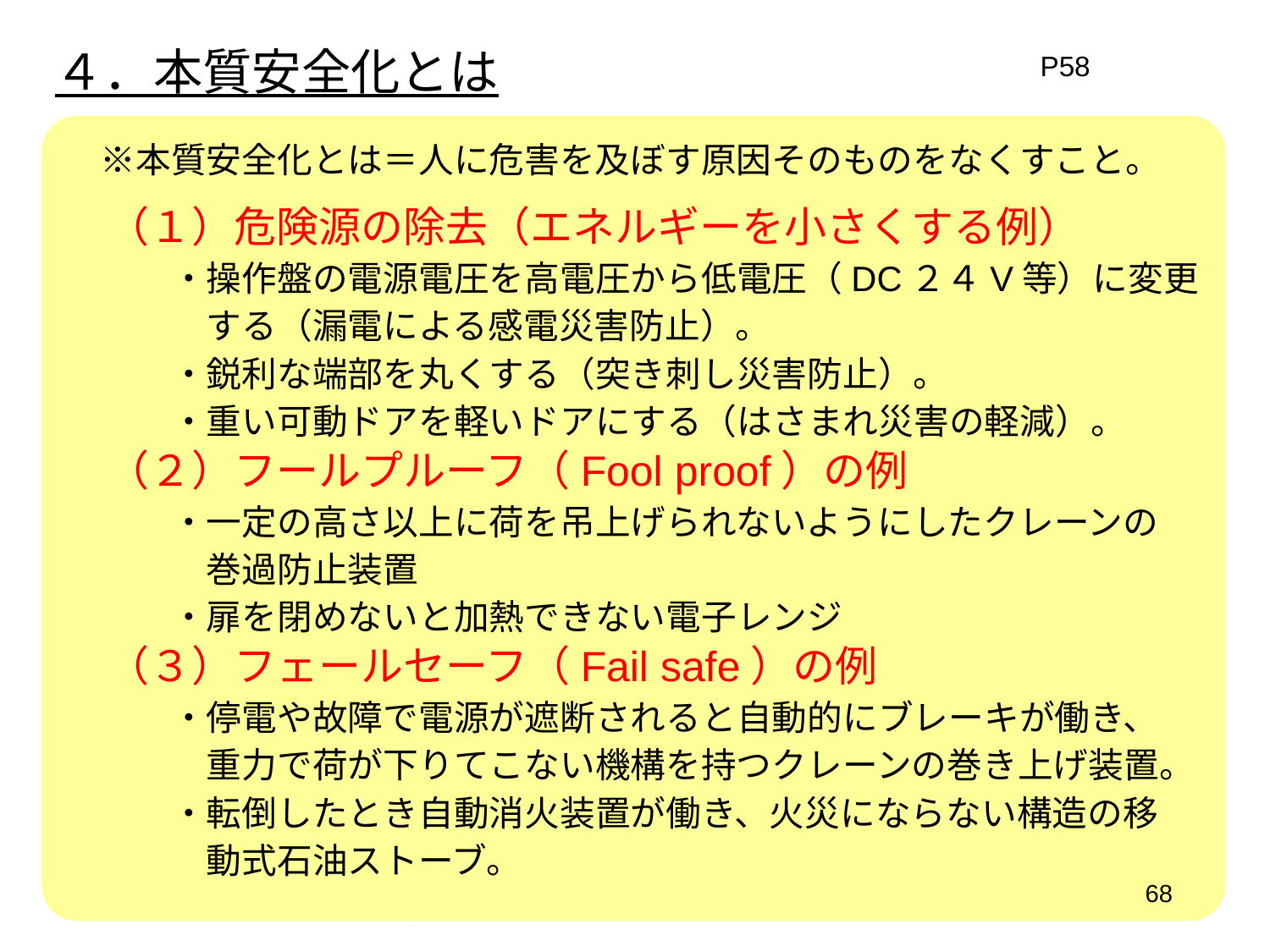

４．本質安全化とは
P58
　※本質安全化とは＝人に危害を及ぼす原因そのものをなくすこと。
　（１）危険源の除去（エネルギーを小さくする例）
　　　・操作盤の電源電圧を高電圧から低電圧（DC２４V等）に変更
　　　　する（漏電による感電災害防止）。
　　　・鋭利な端部を丸くする（突き刺し災害防止）。
　　　・重い可動ドアを軽いドアにする（はさまれ災害の軽減）。
　（２）フールプルーフ（Fool proof）の例
　　　・一定の高さ以上に荷を吊上げられないようにしたクレーンの
　　　　巻過防止装置
　　　・扉を閉めないと加熱できない電子レンジ
　（３）フェールセーフ（Fail safe）の例
　　　・停電や故障で電源が遮断されると自動的にブレーキが働き、
　　　　重力で荷が下りてこない機構を持つクレーンの巻き上げ装置。
　　　・転倒したとき自動消火装置が働き、火災にならない構造の移
　　　　動式石油ストーブ。

68